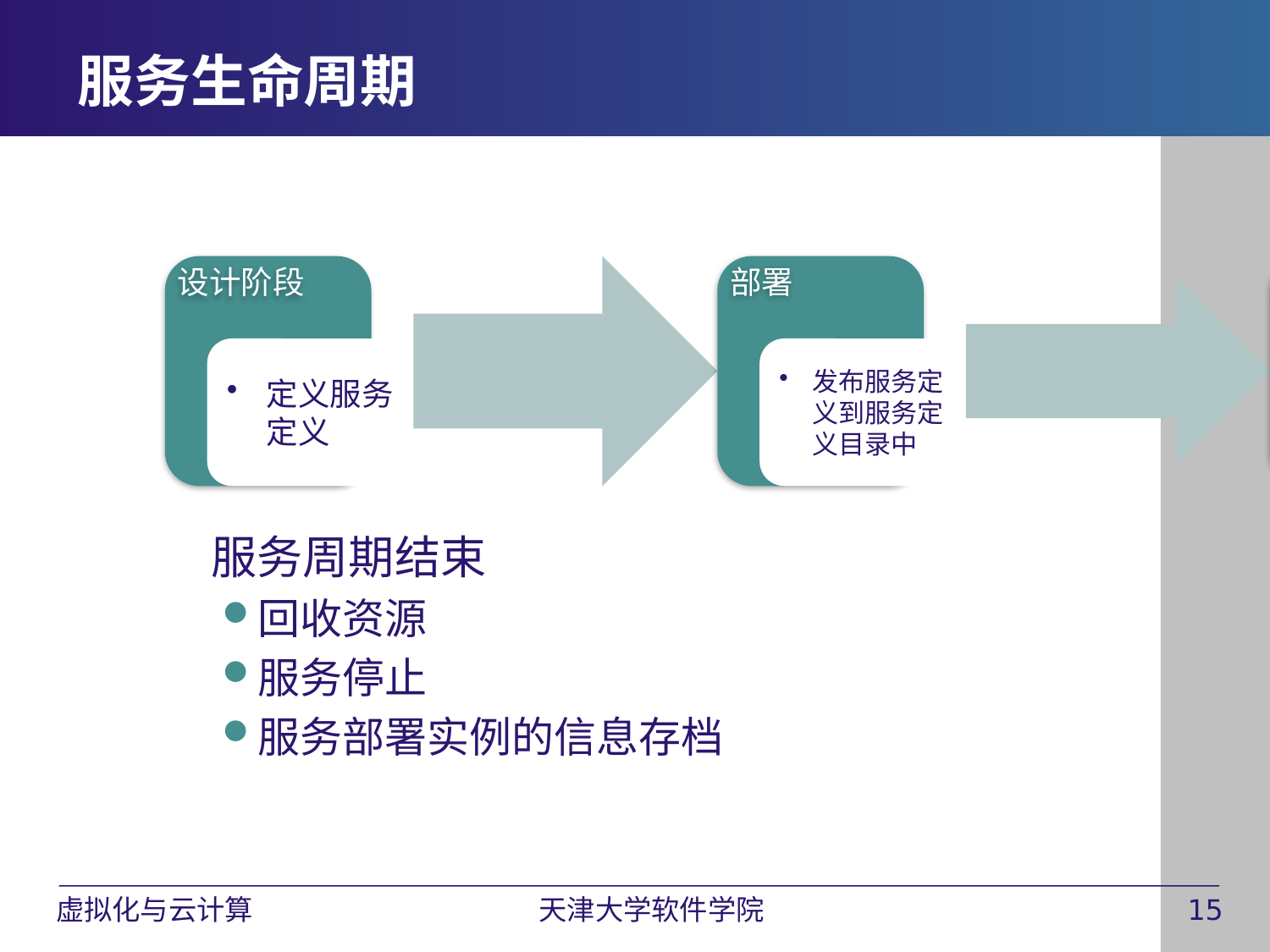

# 服务生命周期
设计阶段
定义服务定义
部署
发布服务定义到服务定义目录中
服务周期结束
回收资源
服务停止
服务部署实例的信息存档